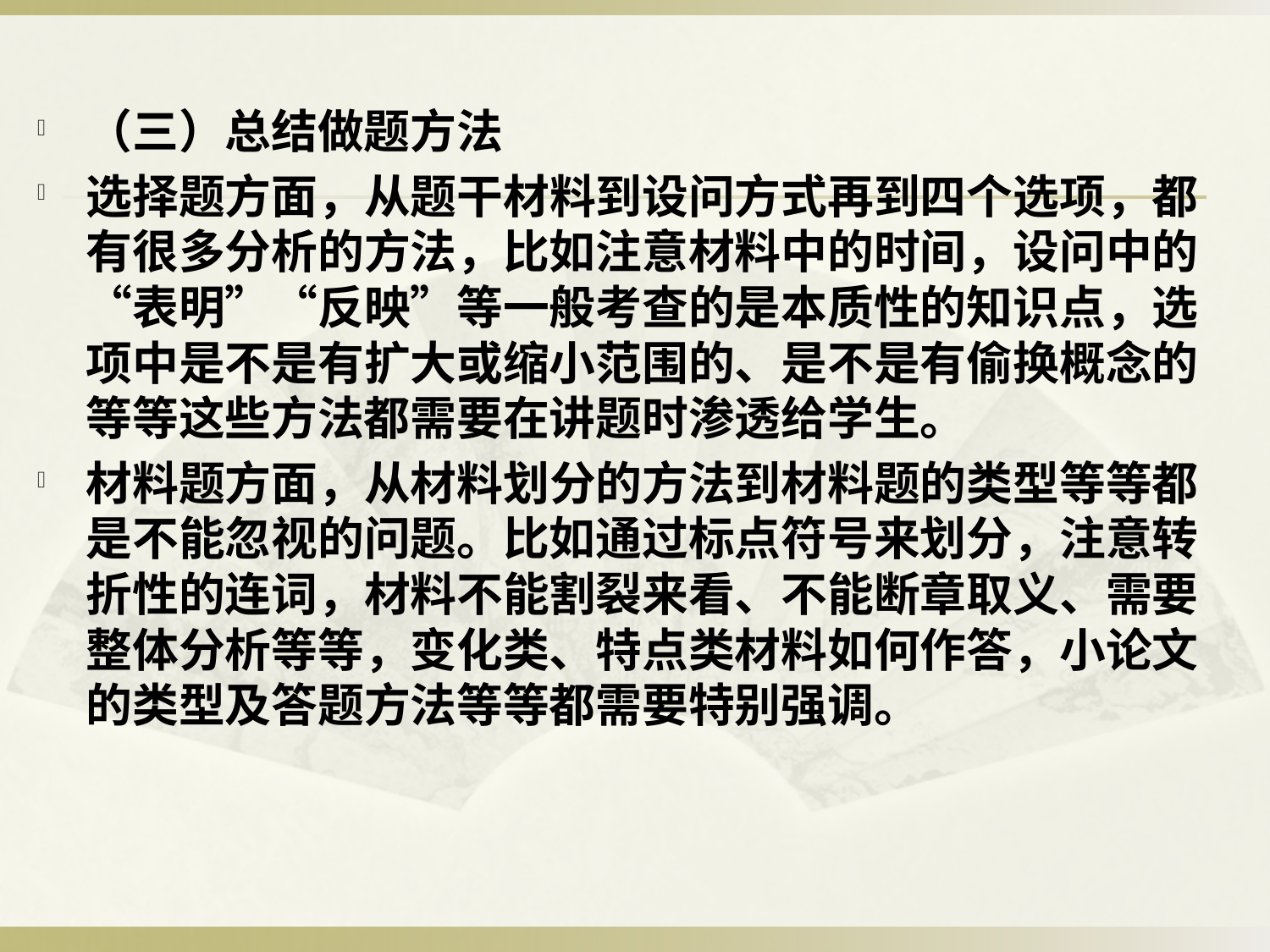

（三）总结做题方法
选择题方面，从题干材料到设问方式再到四个选项，都有很多分析的方法，比如注意材料中的时间，设问中的“表明”“反映”等一般考查的是本质性的知识点，选项中是不是有扩大或缩小范围的、是不是有偷换概念的等等这些方法都需要在讲题时渗透给学生。
材料题方面，从材料划分的方法到材料题的类型等等都是不能忽视的问题。比如通过标点符号来划分，注意转折性的连词，材料不能割裂来看、不能断章取义、需要整体分析等等，变化类、特点类材料如何作答，小论文的类型及答题方法等等都需要特别强调。